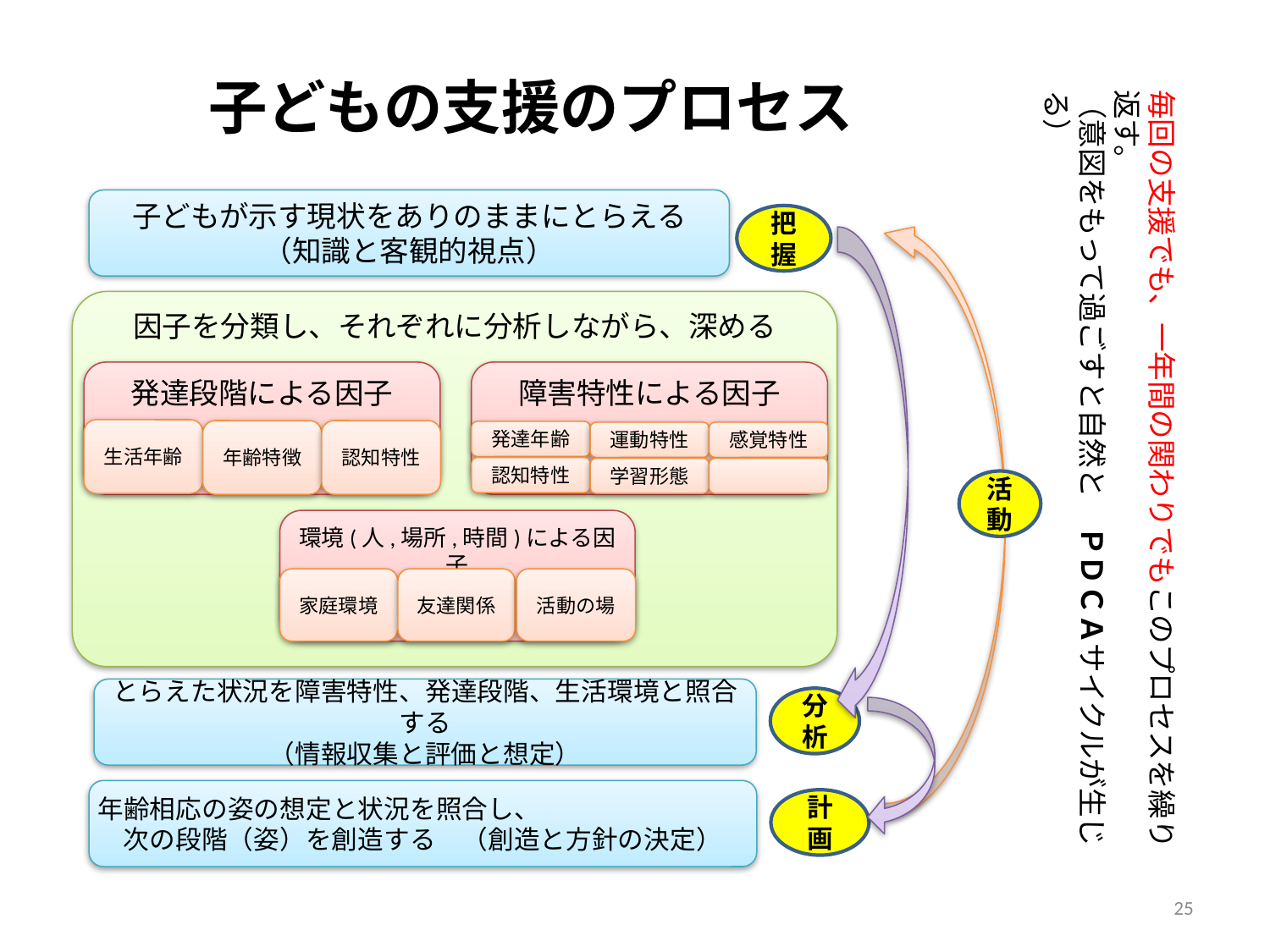

# 子どもの支援のプロセス
毎回の支援でも、一年間の関わりでもこのプロセスを繰り返す。
（意図をもって過ごすと自然と　ＰＤＣＡサイクルが生じる）
子どもが示す現状をありのままにとらえる
（知識と客観的視点）
把握

因子を分類し、それぞれに分析しながら、深める
発達段階による因子
生活年齢
年齢特徴
認知特性
障害特性による因子
発達年齢
運動特性
感覚特性
認知特性
学習形態

環境(人,場所,時間)による因子
家庭環境
友達関係
活動の場
活動
とらえた状況を障害特性、発達段階、生活環境と照合する
（情報収集と評価と想定）
分析

年齢相応の姿の想定と状況を照合し、
次の段階（姿）を創造する　（創造と方針の決定）
計画
25